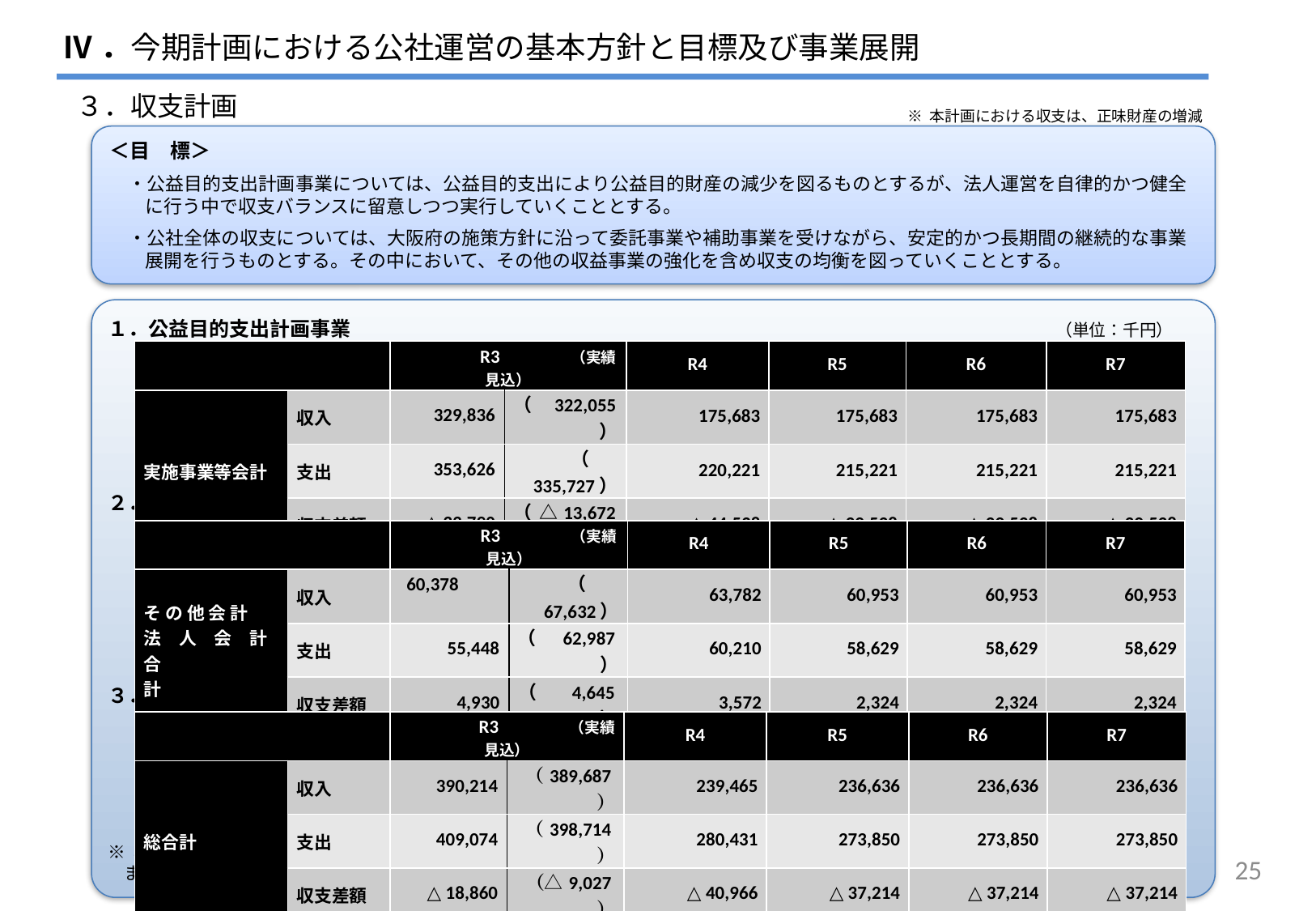

Ⅳ．今期計画における公社運営の基本方針と目標及び事業展開

３．収支計画
※ 本計画における収支は、正味財産の増減
＜目　標＞
　・公益目的支出計画事業については、公益目的支出により公益目的財産の減少を図るものとするが、法人運営を自律的かつ健全に行う中で収支バランスに留意しつつ実行していくこととする。
　・公社全体の収支については、大阪府の施策方針に沿って委託事業や補助事業を受けながら、安定的かつ長期間の継続的な事業展開を行うものとする。その中において、その他の収益事業の強化を含め収支の均衡を図っていくこととする。
１．公益目的支出計画事業　　　　　　　　　　　　　　　　　　　　　　　　　　　　　　　　　　　（単位：千円）

            ※ R5年度は、指定管理の公募に必要な委託料（5,000千円）を削除している。
２．その他収益事業　　　　　　　　　　　　　　　　　　　　　　　　　　　　　　　　　　　　　　（単位：千円）

　　　　※ その他会計については、令和4年度以降の府民の森（北河内・中河内地区）の直営事業の収入がなくなったこと。さらに、令和4年度末をもって
　　　　　 同地区への自動販売機の設置期限が到来することから、令和5年度以降は更なる収入減となる見込み。
３．公社全体　　　　　　　　　　　　　　　　　　　　　　　　　　　　　　　　　　　　　　　　　　　　　　（単位：千円）

※ 収支計画については、令和４年度までのものとし、令和５年度以降については、基本的に府民の森の指定管理が令和４年度の状況のまま延長（指定管理の応募に必要な委託料については削除）したものと仮定して記載しており、その状況が判明次第修正を行う。

|  |  | R3　 　（実績見込） |  | R4 | R5 | R6 | R7 |
| --- | --- | --- | --- | --- | --- | --- | --- |
| 実施事業等会計 | 収入 | 329,836 | （ 322,055） | 175,683 | 175,683 | 175,683 | 175,683 |
|  | 支出 | 353,626 | （ 　335,727） | 220,221 | 215,221 | 215,221 | 215,221 |
|  | 収支差額 | △ 23,790 | （ △13,672） | △ 44,538 | △ 39,538 | △ 39,538 | △ 39,538 |
|  |  | R3　 　（実績見込） |  | R4 | R5 | R6 | R7 |
| --- | --- | --- | --- | --- | --- | --- | --- |
| そ の 他 会 計 法　人　会　計 合　　　　　　計 | 収入 | 60,378 | （ 　67,632） | 63,782 | 60,953 | 60,953 | 60,953 |
|  | 支出 | 55,448 | （ 62,987） | 60,210 | 58,629 | 58,629 | 58,629 |
|  | 収支差額 | 4,930 | （ 4,645） | 3,572 | 2,324 | 2,324 | 2,324 |
|  |  | R3　 　（実績見込） |  | R4 | R5 | R6 | R7 |
| --- | --- | --- | --- | --- | --- | --- | --- |
| 総合計 | 収入 | 390,214 | （389,687） | 239,465 | 236,636 | 236,636 | 236,636 |
|  | 支出 | 409,074 | （398,714） | 280,431 | 273,850 | 273,850 | 273,850 |
|  | 収支差額 | △ 18,860 | （△9,027） | △ 40,966 | △ 37,214 | △ 37,214 | △ 37,214 |
25